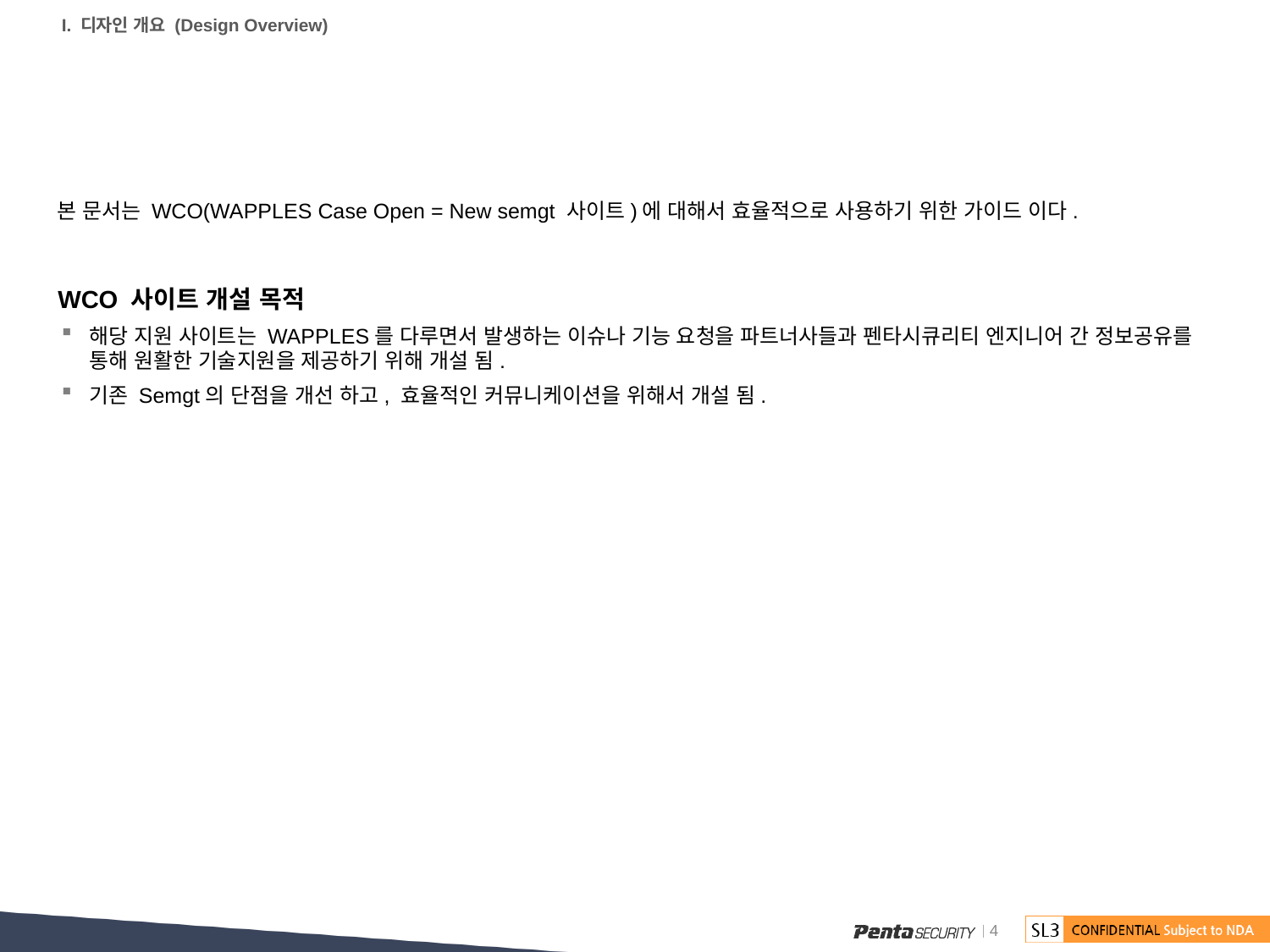

I. 디자인 개요 (Design Overview)

#
본 문서는 WCO(WAPPLES Case Open = New semgt 사이트)에 대해서 효율적으로 사용하기 위한 가이드 이다.

WCO 사이트 개설 목적
해당 지원 사이트는 WAPPLES를 다루면서 발생하는 이슈나 기능 요청을 파트너사들과 펜타시큐리티 엔지니어 간 정보공유를 통해 원활한 기술지원을 제공하기 위해 개설 됨.
기존 Semgt의 단점을 개선 하고, 효율적인 커뮤니케이션을 위해서 개설 됨.

4